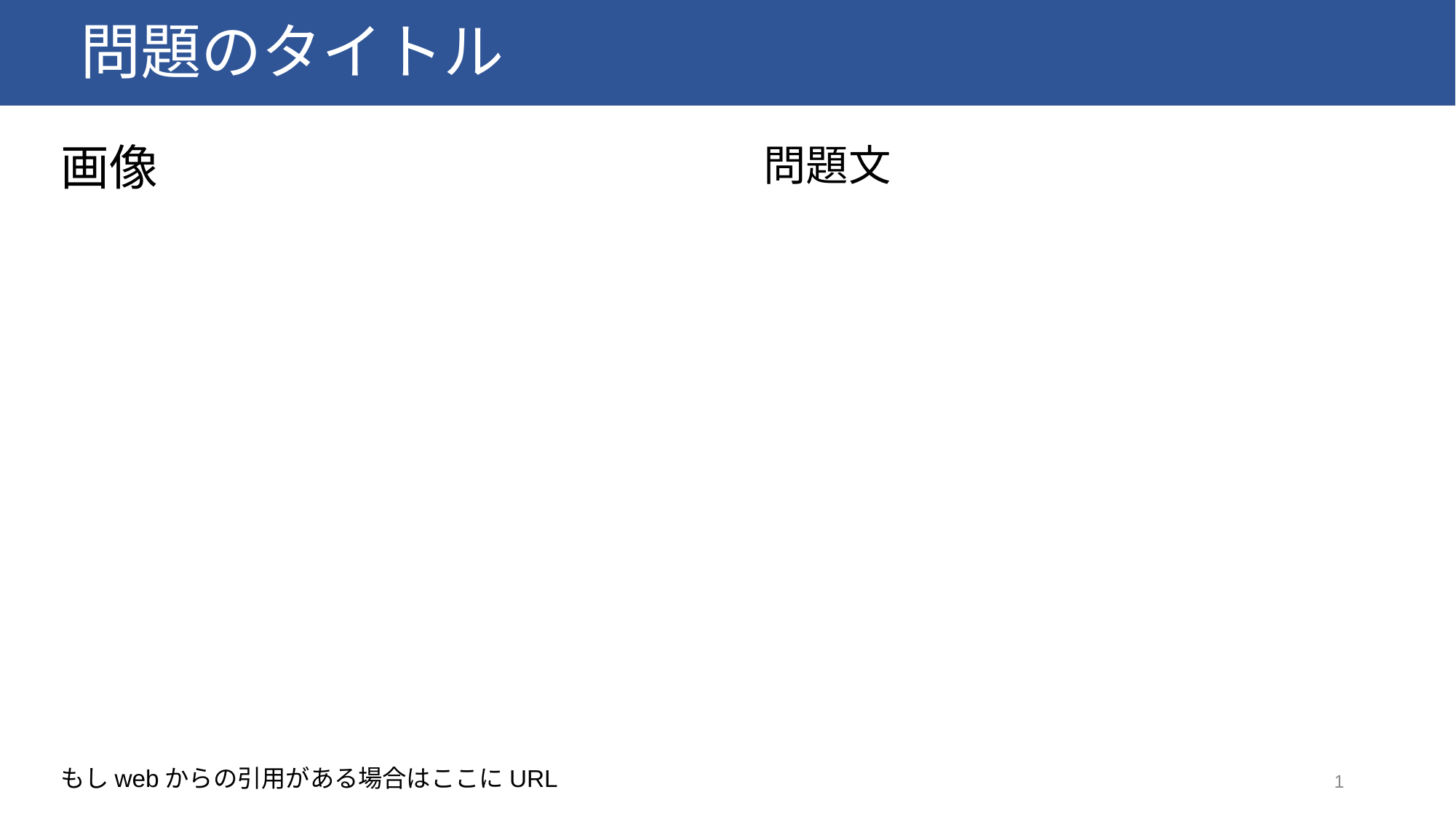

問題のタイトル
# Title
画像
問題文
1
もしwebからの引用がある場合はここにURL